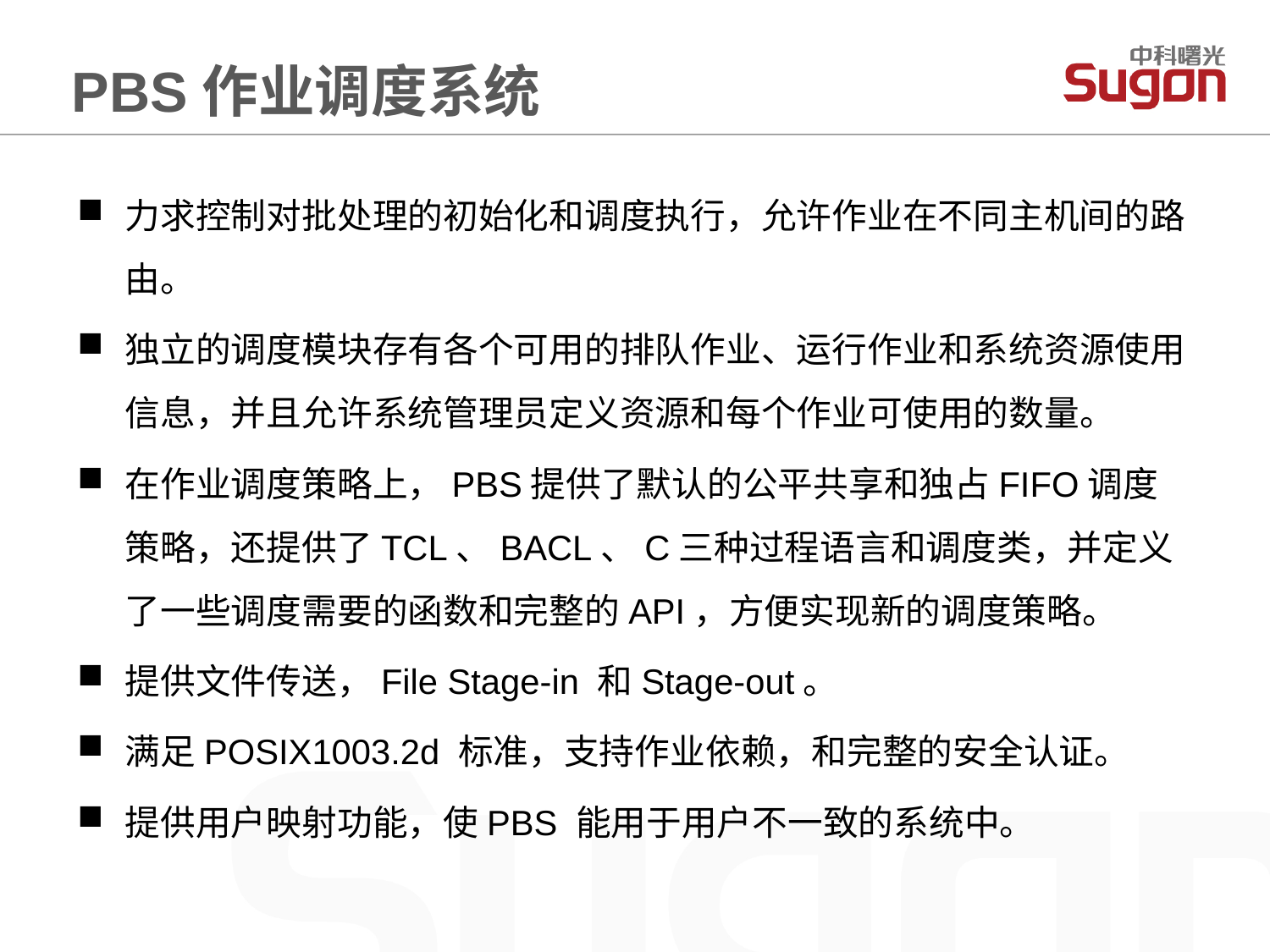

PBS作业调度系统
力求控制对批处理的初始化和调度执行，允许作业在不同主机间的路由。
独立的调度模块存有各个可用的排队作业、运行作业和系统资源使用信息，并且允许系统管理员定义资源和每个作业可使用的数量。
在作业调度策略上，PBS提供了默认的公平共享和独占FIFO调度策略，还提供了TCL、BACL、C三种过程语言和调度类，并定义了一些调度需要的函数和完整的API，方便实现新的调度策略。
提供文件传送，File Stage-in 和Stage-out。
满足POSIX1003.2d 标准，支持作业依赖，和完整的安全认证。
提供用户映射功能，使PBS 能用于用户不一致的系统中。